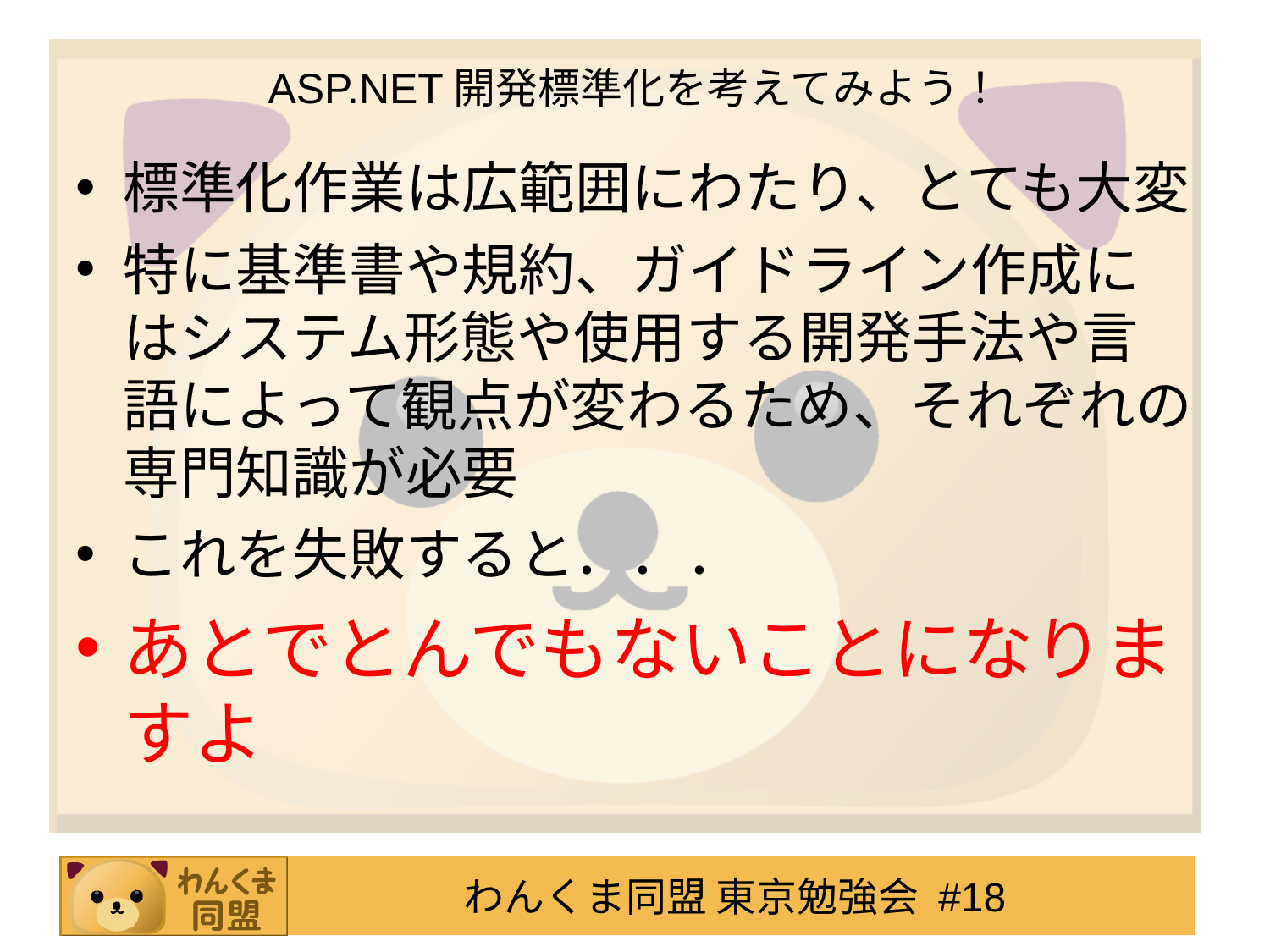

ASP.NET開発標準化を考えてみよう！
標準化作業は広範囲にわたり、とても大変
特に基準書や規約、ガイドライン作成にはシステム形態や使用する開発手法や言語によって観点が変わるため、それぞれの専門知識が必要
これを失敗すると．．．
あとでとんでもないことになりますよ